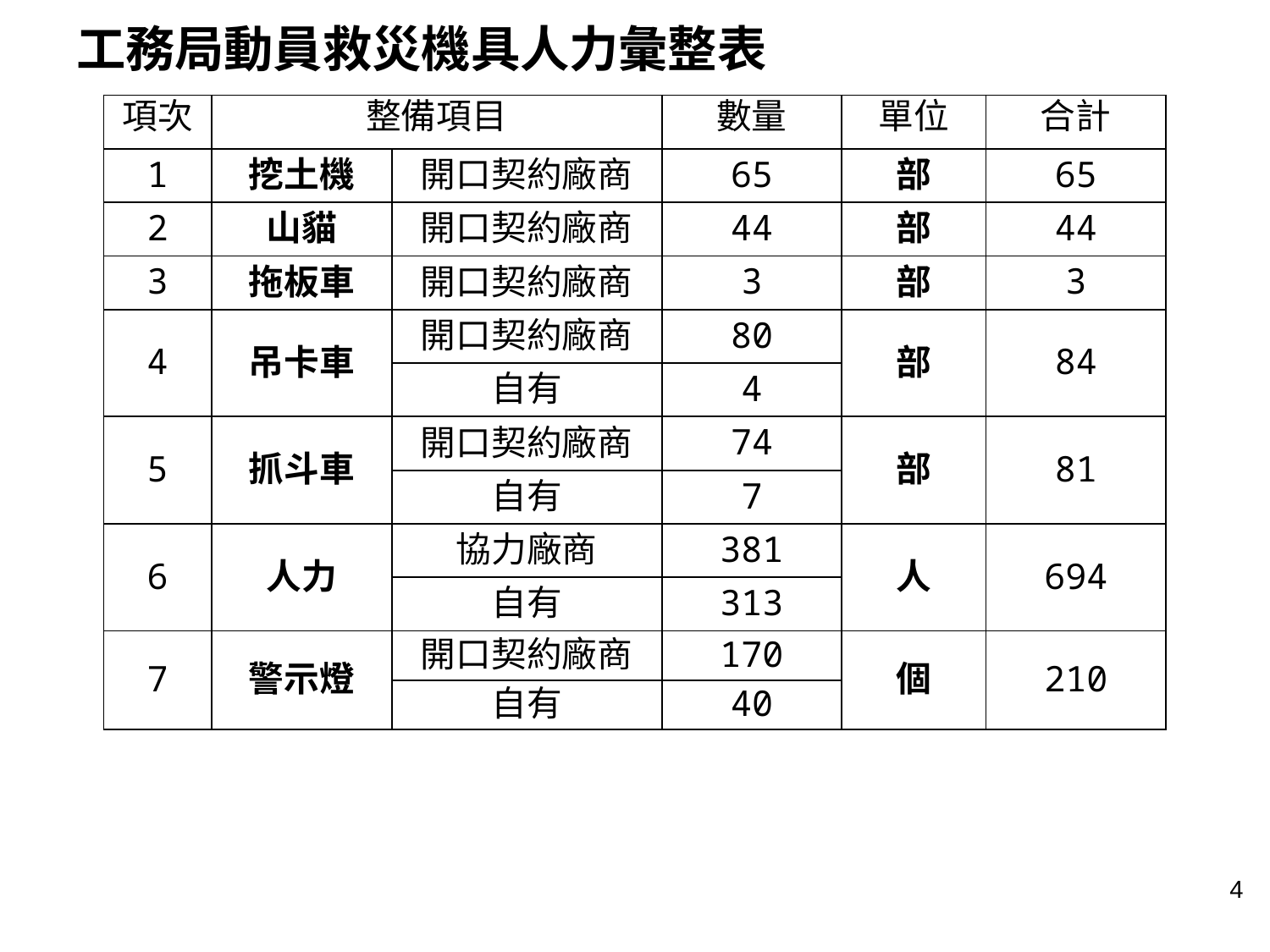

# 工務局動員救災機具人力彙整表
| 項次 | 整備項目 |  | 數量 | 單位 | 合計 |
| --- | --- | --- | --- | --- | --- |
| 1 | 挖土機 | 開口契約廠商 | 65 | 部 | 65 |
| 2 | 山貓 | 開口契約廠商 | 44 | 部 | 44 |
| 3 | 拖板車 | 開口契約廠商 | 3 | 部 | 3 |
| 4 | 吊卡車 | 開口契約廠商 | 80 | 部 | 84 |
|  |  | 自有 | 4 |  |  |
| 5 | 抓斗車 | 開口契約廠商 | 74 | 部 | 81 |
|  |  | 自有 | 7 |  |  |
| 6 | 人力 | 協力廠商 | 381 | 人 | 694 |
|  |  | 自有 | 313 |  |  |
| 7 | 警示燈 | 開口契約廠商 | 170 | 個 | 210 |
|  |  | 自有 | 40 |  |  |
4